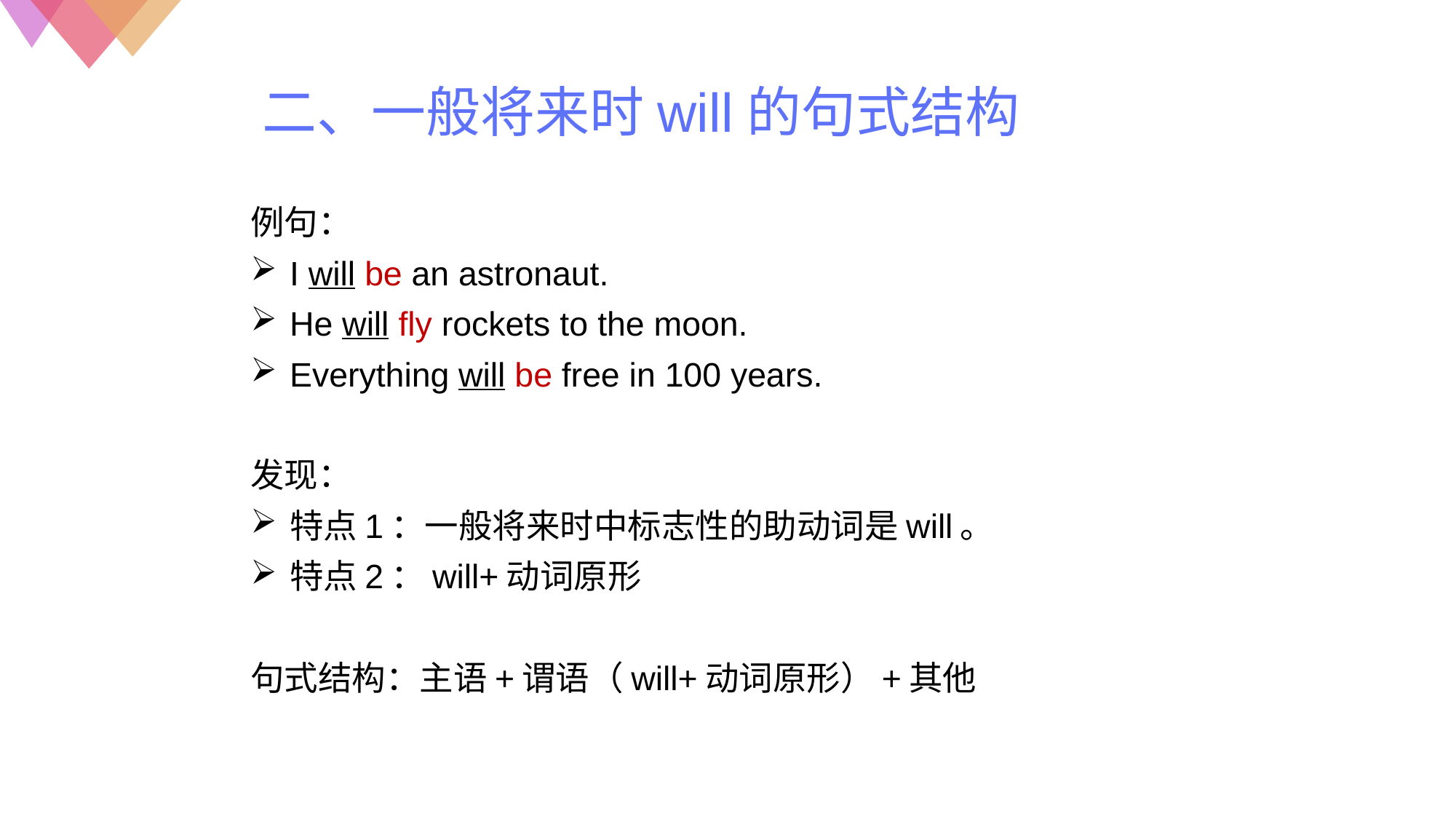

# 二、一般将来时will的句式结构
例句：
I will be an astronaut.
He will fly rockets to the moon.
Everything will be free in 100 years.

发现：
特点1：一般将来时中标志性的助动词是will。
特点2：will+动词原形

句式结构：主语+谓语（will+动词原形）+其他